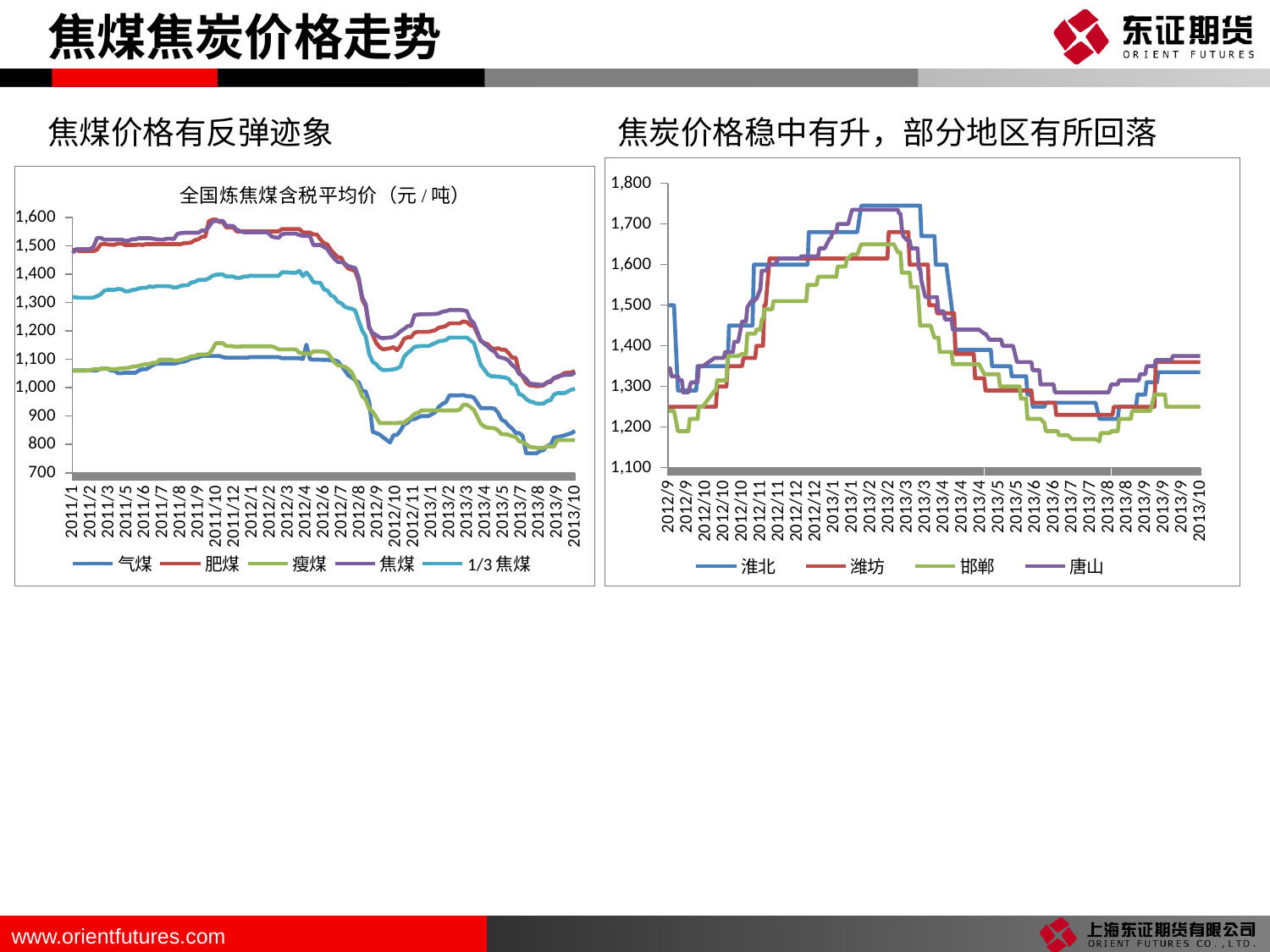

焦煤焦炭价格走势
焦煤价格有反弹迹象
焦炭价格稳中有升，部分地区有所回落

### Chart

| Category |  |  |  |  |
|---|---|---|---|---|
| 41561 | 1335.0 | 1360.0 | 1250.0 | 1375.0 |
| 41559 | 1335.0 | 1360.0 | 1250.0 | 1375.0 |
| 41558 | 1335.0 | 1360.0 | 1250.0 | 1375.0 |
| 41557 | 1335.0 | 1360.0 | 1250.0 | 1375.0 |
| 41556 | 1335.0 | 1360.0 | 1250.0 | 1375.0 |
| 41555 | 1335.0 | 1360.0 | 1250.0 | 1375.0 |
| 41547 | 1335.0 | 1360.0 | 1250.0 | 1375.0 |
| 41546 | 1335.0 | 1360.0 | 1250.0 | 1375.0 |
| 41544 | 1335.0 | 1360.0 | 1250.0 | 1375.0 |
| 41543 | 1335.0 | 1360.0 | 1250.0 | 1375.0 |
| 41542 | 1335.0 | 1360.0 | 1250.0 | 1375.0 |
| 41541 | 1335.0 | 1360.0 | 1250.0 | 1375.0 |
| 41540 | 1335.0 | 1360.0 | 1250.0 | 1375.0 |
| 41539 | 1335.0 | 1360.0 | 1250.0 | 1365.0 |
| 41535 | 1335.0 | 1360.0 | 1250.0 | 1365.0 |
| 41534 | 1335.0 | 1360.0 | 1280.0 | 1365.0 |
| 41530 | 1335.0 | 1360.0 | 1280.0 | 1365.0 |
| 41529 | 1335.0 | 1360.0 | 1280.0 | 1365.0 |
| 41528 | 1310.0 | 1360.0 | 1280.0 | 1365.0 |
| 41527 | 1310.0 | 1360.0 | 1280.0 | 1365.0 |
| 41526 | 1310.0 | 1250.0 | 1280.0 | 1350.0 |
| 41523 | 1310.0 | 1250.0 | 1240.0 | 1350.0 |
| 41522 | 1310.0 | 1250.0 | 1240.0 | 1350.0 |
| 41521 | 1310.0 | 1250.0 | 1240.0 | 1350.0 |
| 41520 | 1310.0 | 1250.0 | 1240.0 | 1350.0 |
| 41519 | 1280.0 | 1250.0 | 1240.0 | 1330.0 |
| 41516 | 1280.0 | 1250.0 | 1240.0 | 1330.0 |
| 41515 | 1280.0 | 1250.0 | 1240.0 | 1330.0 |
| 41514 | 1280.0 | 1250.0 | 1240.0 | 1315.0 |
| 41513 | 1280.0 | 1250.0 | 1240.0 | 1315.0 |
| 41512 | 1250.0 | 1250.0 | 1240.0 | 1315.0 |
| 41509 | 1250.0 | 1250.0 | 1240.0 | 1315.0 |
| 41508 | 1250.0 | 1250.0 | 1220.0 | 1315.0 |
| 41507 | 1250.0 | 1250.0 | 1220.0 | 1315.0 |
| 41506 | 1250.0 | 1250.0 | 1220.0 | 1315.0 |
| 41505 | 1250.0 | 1250.0 | 1220.0 | 1315.0 |
| 41502 | 1250.0 | 1250.0 | 1220.0 | 1315.0 |
| 41501 | 1250.0 | 1250.0 | 1220.0 | 1315.0 |
| 41500 | 1250.0 | 1250.0 | 1220.0 | 1315.0 |
| 41499 | 1250.0 | 1250.0 | 1220.0 | 1315.0 |
| 41498 | 1220.0 | 1250.0 | 1190.0 | 1305.0 |
| 41495 | 1220.0 | 1250.0 | 1190.0 | 1305.0 |
| 41494 | 1220.0 | 1230.0 | 1190.0 | 1305.0 |
| 41493 | 1220.0 | 1230.0 | 1190.0 | 1305.0 |
| 41492 | 1220.0 | 1230.0 | 1185.0 | 1295.0 |
| 41491 | 1220.0 | 1230.0 | 1185.0 | 1285.0 |
| 41488 | 1220.0 | 1230.0 | 1185.0 | 1285.0 |
| 41487 | 1220.0 | 1230.0 | 1185.0 | 1285.0 |
| 41486 | 1220.0 | 1230.0 | 1185.0 | 1285.0 |
| 41485 | 1220.0 | 1230.0 | 1185.0 | 1285.0 |
| 41484 | 1220.0 | 1230.0 | 1165.0 | 1285.0 |
| 41481 | 1260.0 | 1230.0 | 1170.0 | 1285.0 |
| 41480 | 1260.0 | 1230.0 | 1170.0 | 1285.0 |
| 41479 | 1260.0 | 1230.0 | 1170.0 | 1285.0 |
| 41478 | 1260.0 | 1230.0 | 1170.0 | 1285.0 |
| 41477 | 1260.0 | 1230.0 | 1170.0 | 1285.0 |
| 41474 | 1260.0 | 1230.0 | 1170.0 | 1285.0 |
| 41473 | 1260.0 | 1230.0 | 1170.0 | 1285.0 |
| 41472 | 1260.0 | 1230.0 | 1170.0 | 1285.0 |
| 41471 | 1260.0 | 1230.0 | 1170.0 | 1285.0 |
| 41470 | 1260.0 | 1230.0 | 1170.0 | 1285.0 |
| 41467 | 1260.0 | 1230.0 | 1170.0 | 1285.0 |
| 41466 | 1260.0 | 1230.0 | 1170.0 | 1285.0 |
| 41465 | 1260.0 | 1230.0 | 1170.0 | 1285.0 |
| 41464 | 1260.0 | 1230.0 | 1170.0 | 1285.0 |
| 41463 | 1260.0 | 1230.0 | 1170.0 | 1285.0 |
| 41460 | 1260.0 | 1230.0 | 1180.0 | 1285.0 |
| 41459 | 1260.0 | 1230.0 | 1180.0 | 1285.0 |
| 41458 | 1260.0 | 1230.0 | 1180.0 | 1285.0 |
| 41457 | 1260.0 | 1230.0 | 1180.0 | 1285.0 |
| 41456 | 1260.0 | 1230.0 | 1180.0 | 1285.0 |
| 41453 | 1260.0 | 1230.0 | 1180.0 | 1285.0 |
| 41452 | 1260.0 | 1230.0 | 1190.0 | 1285.0 |
| 41451 | 1260.0 | 1230.0 | 1190.0 | 1285.0 |
| 41450 | 1260.0 | 1260.0 | 1190.0 | 1285.0 |
| 41449 | 1260.0 | 1260.0 | 1190.0 | 1305.0 |
| 41446 | 1260.0 | 1260.0 | 1190.0 | 1305.0 |
| 41445 | 1260.0 | 1260.0 | 1190.0 | 1305.0 |
| 41444 | 1260.0 | 1260.0 | 1190.0 | 1305.0 |
| 41443 | 1260.0 | 1260.0 | 1190.0 | 1305.0 |
| 41442 | 1250.0 | 1260.0 | 1210.0 | 1305.0 |
| 41439 | 1250.0 | 1260.0 | 1220.0 | 1305.0 |
| 41438 | 1250.0 | 1260.0 | 1220.0 | 1340.0 |
| 41434 | 1250.0 | 1260.0 | 1220.0 | 1340.0 |
| 41433 | 1250.0 | 1260.0 | 1220.0 | 1340.0 |
| 41432 | 1280.0 | 1290.0 | 1220.0 | 1360.0 |
| 41431 | 1280.0 | 1290.0 | 1220.0 | 1360.0 |
| 41430 | 1280.0 | 1290.0 | 1220.0 | 1360.0 |
| 41429 | 1280.0 | 1290.0 | 1220.0 | 1360.0 |
| 41428 | 1325.0 | 1290.0 | 1270.0 | 1360.0 |
| 41425 | 1325.0 | 1290.0 | 1270.0 | 1360.0 |
| 41424 | 1325.0 | 1290.0 | 1270.0 | 1360.0 |
| 41423 | 1325.0 | 1290.0 | 1300.0 | 1360.0 |
| 41422 | 1325.0 | 1290.0 | 1300.0 | 1360.0 |
| 41421 | 1325.0 | 1290.0 | 1300.0 | 1360.0 |
| 41418 | 1325.0 | 1290.0 | 1300.0 | 1400.0 |
| 41417 | 1325.0 | 1290.0 | 1300.0 | 1400.0 |
| 41416 | 1350.0 | 1290.0 | 1300.0 | 1400.0 |
| 41415 | 1350.0 | 1290.0 | 1300.0 | 1400.0 |
| 41414 | 1350.0 | 1290.0 | 1300.0 | 1400.0 |
| 41411 | 1350.0 | 1290.0 | 1300.0 | 1400.0 |
| 41410 | 1350.0 | 1290.0 | 1300.0 | 1400.0 |
| 41409 | 1350.0 | 1290.0 | 1300.0 | 1415.0 |
| 41408 | 1350.0 | 1290.0 | 1300.0 | 1415.0 |
| 41407 | 1350.0 | 1290.0 | 1330.0 | 1415.0 |
| 41404 | 1350.0 | 1290.0 | 1330.0 | 1415.0 |
| 41403 | 1350.0 | 1290.0 | 1330.0 | 1415.0 |
| 41402 | 1350.0 | 1290.0 | 1330.0 | 1415.0 |
| 41401 | 1390.0 | 1290.0 | 1330.0 | 1415.0 |
| 41400 | 1390.0 | 1290.0 | 1330.0 | 1415.0 |
| 41397 | 1390.0 | 1290.0 | 1330.0 | 1430.0 |
| 41396 | 1390.0 | 1320.0 | 1330.0 | 1430.0 |
| 41392 | 1390.0 | 1320.0 | 1355.0 | 1440.0 |
| 41391 | 1390.0 | 1320.0 | 1355.0 | 1440.0 |
| 41390 | 1390.0 | 1320.0 | 1355.0 | 1440.0 |
| 41389 | 1390.0 | 1320.0 | 1355.0 | 1440.0 |
| 41388 | 1390.0 | 1380.0 | 1355.0 | 1440.0 |
| 41387 | 1390.0 | 1380.0 | 1355.0 | 1440.0 |
| 41386 | 1390.0 | 1380.0 | 1355.0 | 1440.0 |
| 41383 | 1390.0 | 1380.0 | 1355.0 | 1440.0 |
| 41382 | 1390.0 | 1380.0 | 1355.0 | 1440.0 |
| 41381 | 1390.0 | 1380.0 | 1355.0 | 1440.0 |
| 41380 | 1390.0 | 1380.0 | 1355.0 | 1440.0 |
| 41379 | 1390.0 | 1380.0 | 1355.0 | 1440.0 |
| 41376 | 1390.0 | 1380.0 | 1355.0 | 1440.0 |
| 41375 | 1390.0 | 1380.0 | 1355.0 | 1440.0 |
| 41374 | 1390.0 | 1380.0 | 1355.0 | 1440.0 |
| 41373 | 1470.0 | 1480.0 | 1355.0 | 1440.0 |
| 41372 | 1470.0 | 1480.0 | 1355.0 | 1440.0 |
| 41371 | 1500.0 | 1480.0 | 1385.0 | 1465.0 |
| 41367 | 1600.0 | 1480.0 | 1385.0 | 1465.0 |
| 41366 | 1600.0 | 1480.0 | 1385.0 | 1465.0 |
| 41365 | 1600.0 | 1480.0 | 1385.0 | 1485.0 |
| 41362 | 1600.0 | 1480.0 | 1385.0 | 1485.0 |
| 41361 | 1600.0 | 1480.0 | 1420.0 | 1485.0 |
| 41360 | 1600.0 | 1480.0 | 1420.0 | 1520.0 |
| 41359 | 1600.0 | 1500.0 | 1420.0 | 1520.0 |
| 41358 | 1670.0 | 1500.0 | 1420.0 | 1520.0 |
| 41355 | 1670.0 | 1500.0 | 1450.0 | 1520.0 |
| 41354 | 1670.0 | 1500.0 | 1450.0 | 1520.0 |
| 41353 | 1670.0 | 1600.0 | 1450.0 | 1520.0 |
| 41352 | 1670.0 | 1600.0 | 1450.0 | 1520.0 |
| 41351 | 1670.0 | 1600.0 | 1450.0 | 1520.0 |
| 41348 | 1670.0 | 1600.0 | 1450.0 | 1560.0 |
| 41347 | 1745.0 | 1600.0 | 1450.0 | 1590.0 |
| 41346 | 1745.0 | 1600.0 | 1500.0 | 1590.0 |
| 41345 | 1745.0 | 1600.0 | 1545.0 | 1640.0 |
| 41344 | 1745.0 | 1600.0 | 1545.0 | 1640.0 |
| 41341 | 1745.0 | 1600.0 | 1545.0 | 1640.0 |
| 41340 | 1745.0 | 1600.0 | 1545.0 | 1640.0 |
| 41339 | 1745.0 | 1600.0 | 1580.0 | 1660.0 |
| 41338 | 1745.0 | 1680.0 | 1580.0 | 1660.0 |
| 41337 | 1745.0 | 1680.0 | 1580.0 | 1660.0 |
| 41334 | 1745.0 | 1680.0 | 1580.0 | 1670.0 |
| 41333 | 1745.0 | 1680.0 | 1580.0 | 1690.0 |
| 41332 | 1745.0 | 1680.0 | 1630.0 | 1725.0 |
| 41331 | 1745.0 | 1680.0 | 1630.0 | 1725.0 |
| 41330 | 1745.0 | 1680.0 | 1630.0 | 1735.0 |
| 41327 | 1745.0 | 1680.0 | 1650.0 | 1735.0 |
| 41326 | 1745.0 | 1680.0 | 1650.0 | 1735.0 |
| 41325 | 1745.0 | 1680.0 | 1650.0 | 1735.0 |
| 41324 | 1745.0 | 1680.0 | 1650.0 | 1735.0 |
| 41323 | 1745.0 | 1680.0 | 1650.0 | 1735.0 |
| 41322 | 1745.0 | 1615.0 | 1650.0 | 1735.0 |
| 41321 | 1745.0 | 1615.0 | 1650.0 | 1735.0 |
| 41313 | 1745.0 | 1615.0 | 1650.0 | 1735.0 |
| 41312 | 1745.0 | 1615.0 | 1650.0 | 1735.0 |
| 41311 | 1745.0 | 1615.0 | 1650.0 | 1735.0 |
| 41310 | 1745.0 | 1615.0 | 1650.0 | 1735.0 |
| 41309 | 1745.0 | 1615.0 | 1650.0 | 1735.0 |
| 41306 | 1745.0 | 1615.0 | 1650.0 | 1735.0 |
| 41305 | 1745.0 | 1615.0 | 1650.0 | 1735.0 |
| 41304 | 1745.0 | 1615.0 | 1650.0 | 1735.0 |
| 41303 | 1745.0 | 1615.0 | 1650.0 | 1735.0 |
| 41302 | 1745.0 | 1615.0 | 1650.0 | 1735.0 |
| 41299 | 1680.0 | 1615.0 | 1625.0 | 1735.0 |
| 41298 | 1680.0 | 1615.0 | 1625.0 | 1735.0 |
| 41297 | 1680.0 | 1615.0 | 1625.0 | 1735.0 |
| 41296 | 1680.0 | 1615.0 | 1625.0 | 1735.0 |
| 41295 | 1680.0 | 1615.0 | 1625.0 | 1735.0 |
| 41292 | 1680.0 | 1615.0 | 1615.0 | 1700.0 |
| 41291 | 1680.0 | 1615.0 | 1615.0 | 1700.0 |
| 41290 | 1680.0 | 1615.0 | 1595.0 | 1700.0 |
| 41289 | 1680.0 | 1615.0 | 1595.0 | 1700.0 |
| 41288 | 1680.0 | 1615.0 | 1595.0 | 1700.0 |
| 41285 | 1680.0 | 1615.0 | 1595.0 | 1700.0 |
| 41284 | 1680.0 | 1615.0 | 1595.0 | 1700.0 |
| 41283 | 1680.0 | 1615.0 | 1570.0 | 1680.0 |
| 41282 | 1680.0 | 1615.0 | 1570.0 | 1680.0 |
| 41281 | 1680.0 | 1615.0 | 1570.0 | 1680.0 |
| 41280 | 1680.0 | 1615.0 | 1570.0 | 1680.0 |
| 41279 | 1680.0 | 1615.0 | 1570.0 | 1665.0 |
| 41278 | 1680.0 | 1615.0 | 1570.0 | 1665.0 |
| 41274 | 1680.0 | 1615.0 | 1570.0 | 1640.0 |
| 41271 | 1680.0 | 1615.0 | 1570.0 | 1640.0 |
| 41270 | 1680.0 | 1615.0 | 1570.0 | 1640.0 |
| 41269 | 1680.0 | 1615.0 | 1570.0 | 1620.0 |
| 41268 | 1680.0 | 1615.0 | 1550.0 | 1620.0 |
| 41267 | 1680.0 | 1615.0 | 1550.0 | 1620.0 |
| 41264 | 1680.0 | 1615.0 | 1550.0 | 1620.0 |
| 41263 | 1680.0 | 1615.0 | 1550.0 | 1620.0 |
| 41262 | 1680.0 | 1615.0 | 1550.0 | 1620.0 |
| 41261 | 1600.0 | 1615.0 | 1550.0 | 1620.0 |
| 41260 | 1600.0 | 1615.0 | 1510.0 | 1620.0 |
| 41257 | 1600.0 | 1615.0 | 1510.0 | 1620.0 |
| 41256 | 1600.0 | 1615.0 | 1510.0 | 1620.0 |
| 41255 | 1600.0 | 1615.0 | 1510.0 | 1615.0 |
| 41254 | 1600.0 | 1615.0 | 1510.0 | 1615.0 |
| 41253 | 1600.0 | 1615.0 | 1510.0 | 1615.0 |
| 41250 | 1600.0 | 1615.0 | 1510.0 | 1615.0 |
| 41249 | 1600.0 | 1615.0 | 1510.0 | 1615.0 |
| 41248 | 1600.0 | 1615.0 | 1510.0 | 1615.0 |
| 41247 | 1600.0 | 1615.0 | 1510.0 | 1615.0 |
| 41246 | 1600.0 | 1615.0 | 1510.0 | 1615.0 |
| 41243 | 1600.0 | 1615.0 | 1510.0 | 1615.0 |
| 41242 | 1600.0 | 1615.0 | 1510.0 | 1615.0 |
| 41241 | 1600.0 | 1615.0 | 1510.0 | 1615.0 |
| 41240 | 1600.0 | 1615.0 | 1510.0 | 1615.0 |
| 41239 | 1600.0 | 1615.0 | 1510.0 | 1615.0 |
| 41236 | 1600.0 | 1615.0 | 1510.0 | 1600.0 |
| 41235 | 1600.0 | 1615.0 | 1510.0 | 1600.0 |
| 41234 | 1600.0 | 1615.0 | 1490.0 | 1600.0 |
| 41233 | 1600.0 | 1615.0 | 1490.0 | 1600.0 |
| 41232 | 1600.0 | 1615.0 | 1490.0 | 1600.0 |
| 41229 | 1600.0 | 1500.0 | 1490.0 | 1585.0 |
| 41228 | 1600.0 | 1500.0 | 1490.0 | 1585.0 |
| 41227 | 1600.0 | 1400.0 | 1465.0 | 1585.0 |
| 41226 | 1600.0 | 1400.0 | 1465.0 | 1585.0 |
| 41225 | 1600.0 | 1400.0 | 1440.0 | 1540.0 |
| 41222 | 1600.0 | 1400.0 | 1440.0 | 1515.0 |
| 41221 | 1600.0 | 1370.0 | 1430.0 | 1515.0 |
| 41220 | 1600.0 | 1370.0 | 1430.0 | 1510.0 |
| 41219 | 1450.0 | 1370.0 | 1430.0 | 1510.0 |
| 41218 | 1450.0 | 1370.0 | 1430.0 | 1510.0 |
| 41215 | 1450.0 | 1370.0 | 1430.0 | 1495.0 |
| 41214 | 1450.0 | 1370.0 | 1380.0 | 1460.0 |
| 41213 | 1450.0 | 1370.0 | 1380.0 | 1460.0 |
| 41212 | 1450.0 | 1370.0 | 1380.0 | 1460.0 |
| 41211 | 1450.0 | 1350.0 | 1380.0 | 1460.0 |
| 41208 | 1450.0 | 1350.0 | 1375.0 | 1410.0 |
| 41207 | 1450.0 | 1350.0 | 1375.0 | 1410.0 |
| 41206 | 1450.0 | 1350.0 | 1375.0 | 1410.0 |
| 41205 | 1450.0 | 1350.0 | 1375.0 | 1410.0 |
| 41204 | 1450.0 | 1350.0 | 1375.0 | 1385.0 |
| 41201 | 1450.0 | 1350.0 | 1375.0 | 1385.0 |
| 41200 | 1350.0 | 1350.0 | 1375.0 | 1385.0 |
| 41199 | 1350.0 | 1300.0 | 1315.0 | 1385.0 |
| 41198 | 1350.0 | 1300.0 | 1315.0 | 1385.0 |
| 41197 | 1350.0 | 1300.0 | 1315.0 | 1370.0 |
| 41194 | 1350.0 | 1300.0 | 1315.0 | 1370.0 |
| 41193 | 1350.0 | 1300.0 | 1315.0 | 1370.0 |
| 41192 | 1350.0 | 1300.0 | 1315.0 | 1370.0 |
| 41191 | 1350.0 | 1250.0 | 1290.0 | 1370.0 |
| 41190 | 1350.0 | 1250.0 | 1290.0 | 1370.0 |
| 41181 | 1350.0 | 1250.0 | 1250.0 | 1350.0 |
| 41180 | 1350.0 | 1250.0 | 1250.0 | 1350.0 |
| 41179 | 1350.0 | 1250.0 | 1250.0 | 1350.0 |
| 41178 | 1350.0 | 1250.0 | 1250.0 | 1350.0 |
| 41177 | 1350.0 | 1250.0 | 1220.0 | 1310.0 |
| 41176 | 1290.0 | 1250.0 | 1220.0 | 1310.0 |
| 41173 | 1290.0 | 1250.0 | 1220.0 | 1310.0 |
| 41172 | 1290.0 | 1250.0 | 1220.0 | 1310.0 |
| 41171 | 1290.0 | 1250.0 | 1220.0 | 1300.0 |
| 41170 | 1290.0 | 1250.0 | 1190.0 | 1285.0 |
| 41169 | 1290.0 | 1250.0 | 1190.0 | 1285.0 |
| 41166 | 1290.0 | 1250.0 | 1190.0 | 1285.0 |
| 41165 | 1290.0 | 1250.0 | 1190.0 | 1315.0 |
| 41164 | 1290.0 | 1250.0 | 1190.0 | 1315.0 |
| 41163 | 1290.0 | 1250.0 | 1190.0 | 1315.0 |
| 41162 | 1290.0 | 1250.0 | 1190.0 | 1325.0 |
| 41159 | 1500.0 | 1250.0 | 1240.0 | 1325.0 |
| 41158 | 1500.0 | 1250.0 | 1240.0 | 1325.0 |
| 41157 | 1500.0 | 1250.0 | 1240.0 | 1325.0 |
| 41156 | 1500.0 | 1250.0 | 1240.0 | 1345.0 |
| 41155 | 1500.0 | 1250.0 | 1240.0 | 1345.0 |

### Chart

| Category |  |  |  |  |  |
|---|---|---|---|---|---|
| 41565 | 848.0 | 1059.0 | 815.0 | 1054.0 | 996.0 |
| 41558 | 840.0 | 1054.0 | 815.0 | 1046.0 | 993.0 |
| 41544 | 832.0 | 1052.0 | 815.0 | 1045.0 | 981.0 |
| 41530 | 826.0 | 1036.0 | 816.0 | 1040.0 | 981.0 |
| 41523 | 824.0 | 1034.0 | 793.0 | 1034.0 | 976.0 |
| 41516 | 799.0 | 1020.0 | 793.0 | 1024.0 | 956.0 |
| 41509 | 795.0 | 1018.0 | 793.0 | 1019.0 | 953.0 |
| 41502 | 780.0 | 1008.0 | 788.0 | 1010.0 | 944.0 |
| 41495 | 777.0 | 1006.0 | 788.0 | 1010.0 | 944.0 |
| 41488 | 769.0 | 1005.0 | 788.0 | 1012.0 | 944.0 |
| 41481 | 769.0 | 1007.0 | 790.0 | 1013.0 | 949.0 |
| 41474 | 769.0 | 1008.0 | 791.0 | 1015.0 | 952.0 |
| 41467 | 769.0 | 1018.0 | 801.0 | 1031.0 | 960.0 |
| 41460 | 830.0 | 1039.0 | 808.0 | 1042.0 | 973.0 |
| 41453 | 840.0 | 1056.0 | 811.0 | 1049.0 | 977.0 |
| 41446 | 841.0 | 1106.0 | 827.0 | 1070.0 | 1009.0 |
| 41439 | 856.0 | 1106.0 | 829.0 | 1080.0 | 1014.0 |
| 41432 | 866.0 | 1122.0 | 834.0 | 1095.0 | 1031.0 |
| 41425 | 881.0 | 1134.0 | 836.0 | 1103.0 | 1036.0 |
| 41418 | 887.0 | 1134.0 | 836.0 | 1106.0 | 1037.0 |
| 41411 | 911.0 | 1139.0 | 849.0 | 1109.0 | 1039.0 |
| 41404 | 926.0 | 1137.0 | 857.0 | 1127.0 | 1040.0 |
| 41397 | 928.0 | 1140.0 | 858.0 | 1134.0 | 1040.0 |
| 41390 | 928.0 | 1153.0 | 859.0 | 1145.0 | 1047.0 |
| 41383 | 928.0 | 1158.0 | 863.0 | 1155.0 | 1064.0 |
| 41376 | 928.0 | 1164.0 | 873.0 | 1166.0 | 1080.0 |
| 41362 | 965.0 | 1217.0 | 922.0 | 1228.0 | 1158.0 |
| 41355 | 970.0 | 1220.0 | 932.0 | 1240.0 | 1167.0 |
| 41348 | 970.0 | 1231.0 | 940.0 | 1270.0 | 1177.0 |
| 41341 | 974.0 | 1234.0 | 940.0 | 1273.0 | 1177.0 |
| 41334 | 973.0 | 1227.0 | 923.0 | 1274.0 | 1177.0 |
| 41327 | 973.0 | 1227.0 | 920.0 | 1274.0 | 1177.0 |
| 41313 | 973.0 | 1227.0 | 920.0 | 1274.0 | 1177.0 |
| 41306 | 949.0 | 1218.0 | 920.0 | 1270.0 | 1168.0 |
| 41299 | 943.0 | 1214.0 | 920.0 | 1268.0 | 1165.0 |
| 41292 | 933.0 | 1212.0 | 920.0 | 1262.0 | 1164.0 |
| 41285 | 914.0 | 1203.0 | 920.0 | 1260.0 | 1158.0 |
| 41271 | 900.0 | 1197.0 | 920.0 | 1259.0 | 1147.0 |
| 41264 | 900.0 | 1197.0 | 920.0 | 1259.0 | 1147.0 |
| 41257 | 900.0 | 1197.0 | 920.0 | 1259.0 | 1147.0 |
| 41250 | 895.0 | 1197.0 | 911.0 | 1258.0 | 1146.0 |
| 41243 | 889.0 | 1194.0 | 908.0 | 1256.0 | 1144.0 |
| 41236 | 889.0 | 1178.0 | 895.0 | 1218.0 | 1132.0 |
| 41229 | 876.0 | 1178.0 | 887.0 | 1217.0 | 1122.0 |
| 41222 | 871.0 | 1172.0 | 876.0 | 1207.0 | 1109.0 |
| 41215 | 849.0 | 1148.0 | 877.0 | 1199.0 | 1075.0 |
| 41208 | 834.0 | 1132.0 | 875.0 | 1188.0 | 1068.0 |
| 41201 | 833.0 | 1143.0 | 875.0 | 1180.0 | 1065.0 |
| 41194 | 807.0 | 1139.0 | 875.0 | 1177.0 | 1063.0 |
| 41180 | 825.0 | 1135.0 | 875.0 | 1175.0 | 1062.0 |
| 41173 | 835.0 | 1143.0 | 875.0 | 1177.0 | 1069.0 |
| 41166 | 840.0 | 1158.0 | 897.0 | 1186.0 | 1083.0 |
| 41159 | 845.0 | 1186.0 | 915.0 | 1192.0 | 1091.0 |
| 41152 | 950.0 | 1215.0 | 926.0 | 1211.0 | 1119.0 |
| 41145 | 987.0 | 1287.0 | 958.0 | 1295.0 | 1181.0 |
| 41138 | 988.0 | 1311.0 | 969.0 | 1318.0 | 1201.0 |
| 41131 | 1019.0 | 1375.0 | 1001.0 | 1387.0 | 1235.0 |
| 41124 | 1025.0 | 1411.0 | 1027.0 | 1422.0 | 1272.0 |
| 41117 | 1036.0 | 1416.0 | 1054.0 | 1425.0 | 1278.0 |
| 41110 | 1044.0 | 1420.0 | 1066.0 | 1429.0 | 1281.0 |
| 41103 | 1061.0 | 1434.0 | 1074.0 | 1437.0 | 1285.0 |
| 41096 | 1078.0 | 1458.0 | 1078.0 | 1443.0 | 1298.0 |
| 41089 | 1093.0 | 1460.0 | 1079.0 | 1443.0 | 1303.0 |
| 41082 | 1097.0 | 1472.0 | 1090.0 | 1455.0 | 1320.0 |
| 41075 | 1097.0 | 1486.0 | 1108.0 | 1469.0 | 1326.0 |
| 41068 | 1098.0 | 1505.0 | 1123.0 | 1489.0 | 1343.0 |
| 41061 | 1098.0 | 1510.0 | 1127.0 | 1496.0 | 1347.0 |
| 41054 | 1099.0 | 1523.0 | 1128.0 | 1503.0 | 1370.0 |
| 41047 | 1099.0 | 1540.0 | 1128.0 | 1503.0 | 1370.0 |
| 41040 | 1099.0 | 1540.0 | 1128.0 | 1503.0 | 1372.0 |
| 41033 | 1101.0 | 1547.0 | 1119.0 | 1535.0 | 1392.0 |
| 41026 | 1152.0 | 1547.0 | 1121.0 | 1535.0 | 1406.0 |
| 41019 | 1101.0 | 1547.0 | 1121.0 | 1535.0 | 1393.0 |
| 41012 | 1104.0 | 1559.0 | 1123.0 | 1538.0 | 1412.0 |
| 41005 | 1104.0 | 1559.0 | 1135.0 | 1543.0 | 1405.0 |
| 40998 | 1104.0 | 1559.0 | 1135.0 | 1543.0 | 1405.0 |
| 40991 | 1104.0 | 1559.0 | 1135.0 | 1543.0 | 1406.0 |
| 40984 | 1104.0 | 1559.0 | 1135.0 | 1543.0 | 1407.0 |
| 40977 | 1104.0 | 1559.0 | 1135.0 | 1541.0 | 1407.0 |
| 40970 | 1108.0 | 1551.0 | 1135.0 | 1528.0 | 1394.0 |
| 40963 | 1108.0 | 1551.0 | 1142.0 | 1530.0 | 1394.0 |
| 40956 | 1108.0 | 1551.0 | 1146.0 | 1533.0 | 1394.0 |
| 40949 | 1108.0 | 1551.0 | 1146.0 | 1546.0 | 1394.0 |
| 40942 | 1108.0 | 1551.0 | 1146.0 | 1548.0 | 1394.0 |
| 40928 | 1108.0 | 1551.0 | 1146.0 | 1548.0 | 1394.0 |
| 40921 | 1108.0 | 1551.0 | 1146.0 | 1548.0 | 1394.0 |
| 40914 | 1108.0 | 1551.0 | 1146.0 | 1548.0 | 1395.0 |
| 40907 | 1106.0 | 1551.0 | 1146.0 | 1548.0 | 1392.0 |
| 40900 | 1106.0 | 1551.0 | 1146.0 | 1548.0 | 1392.0 |
| 40893 | 1106.0 | 1551.0 | 1145.0 | 1552.0 | 1387.0 |
| 40886 | 1106.0 | 1551.0 | 1144.0 | 1557.0 | 1387.0 |
| 40879 | 1106.0 | 1565.0 | 1146.0 | 1570.0 | 1392.0 |
| 40872 | 1106.0 | 1565.0 | 1147.0 | 1570.0 | 1392.0 |
| 40865 | 1106.0 | 1565.0 | 1147.0 | 1571.0 | 1392.0 |
| 40858 | 1108.0 | 1584.0 | 1157.0 | 1588.0 | 1399.0 |
| 40851 | 1112.0 | 1584.0 | 1157.0 | 1588.0 | 1399.0 |
| 40844 | 1112.0 | 1593.0 | 1157.0 | 1588.0 | 1398.0 |
| 40837 | 1112.0 | 1592.0 | 1134.0 | 1585.0 | 1394.0 |
| 40830 | 1112.0 | 1586.0 | 1119.0 | 1566.0 | 1385.0 |
| 40823 | 1112.0 | 1532.0 | 1117.0 | 1554.0 | 1380.0 |
| 40816 | 1112.0 | 1532.0 | 1117.0 | 1554.0 | 1380.0 |
| 40809 | 1107.0 | 1523.0 | 1117.0 | 1546.0 | 1380.0 |
| 40802 | 1105.0 | 1520.0 | 1111.0 | 1546.0 | 1373.0 |
| 40795 | 1103.0 | 1512.0 | 1111.0 | 1546.0 | 1371.0 |
| 40788 | 1097.0 | 1510.0 | 1105.0 | 1546.0 | 1361.0 |
| 40781 | 1092.0 | 1510.0 | 1102.0 | 1546.0 | 1361.0 |
| 40774 | 1091.0 | 1506.0 | 1098.0 | 1545.0 | 1359.0 |
| 40767 | 1087.0 | 1506.0 | 1096.0 | 1542.0 | 1354.0 |
| 40760 | 1085.0 | 1506.0 | 1096.0 | 1524.0 | 1353.0 |
| 40753 | 1085.0 | 1506.0 | 1099.0 | 1525.0 | 1357.0 |
| 40746 | 1085.0 | 1506.0 | 1099.0 | 1525.0 | 1358.0 |
| 40739 | 1085.0 | 1506.0 | 1099.0 | 1522.0 | 1358.0 |
| 40732 | 1085.0 | 1506.0 | 1099.0 | 1522.0 | 1358.0 |
| 40725 | 1085.0 | 1506.0 | 1088.0 | 1523.0 | 1358.0 |
| 40718 | 1080.0 | 1506.0 | 1088.0 | 1525.0 | 1355.0 |
| 40711 | 1072.0 | 1506.0 | 1084.0 | 1527.0 | 1357.0 |
| 40704 | 1065.0 | 1506.0 | 1083.0 | 1527.0 | 1352.0 |
| 40697 | 1065.0 | 1503.0 | 1081.0 | 1527.0 | 1352.0 |
| 40690 | 1061.0 | 1505.0 | 1077.0 | 1527.0 | 1350.0 |
| 40683 | 1053.0 | 1503.0 | 1075.0 | 1523.0 | 1346.0 |
| 40676 | 1053.0 | 1503.0 | 1074.0 | 1523.0 | 1344.0 |
| 40669 | 1053.0 | 1503.0 | 1070.0 | 1518.0 | 1340.0 |
| 40662 | 1053.0 | 1503.0 | 1069.0 | 1518.0 | 1340.0 |
| 40655 | 1051.0 | 1508.0 | 1068.0 | 1522.0 | 1347.0 |
| 40648 | 1051.0 | 1508.0 | 1067.0 | 1522.0 | 1348.0 |
| 40641 | 1060.0 | 1504.0 | 1065.0 | 1522.0 | 1345.0 |
| 40634 | 1060.0 | 1504.0 | 1065.0 | 1522.0 | 1345.0 |
| 40627 | 1067.0 | 1505.0 | 1068.0 | 1522.0 | 1345.0 |
| 40620 | 1067.0 | 1507.0 | 1067.0 | 1522.0 | 1342.0 |
| 40613 | 1067.0 | 1505.0 | 1066.0 | 1528.0 | 1329.0 |
| 40606 | 1061.0 | 1487.0 | 1065.0 | 1528.0 | 1323.0 |
| 40599 | 1061.0 | 1481.0 | 1065.0 | 1498.0 | 1318.0 |
| 40592 | 1061.0 | 1481.0 | 1062.0 | 1488.0 | 1317.0 |
| 40578 | 1061.0 | 1481.0 | 1060.0 | 1488.0 | 1317.0 |
| 40571 | 1061.0 | 1481.0 | 1060.0 | 1488.0 | 1317.0 |
| 40564 | 1061.0 | 1485.0 | 1060.0 | 1488.0 | 1318.0 |
| 40557 | 1061.0 | 1485.0 | 1060.0 | 1475.0 | 1320.0 |